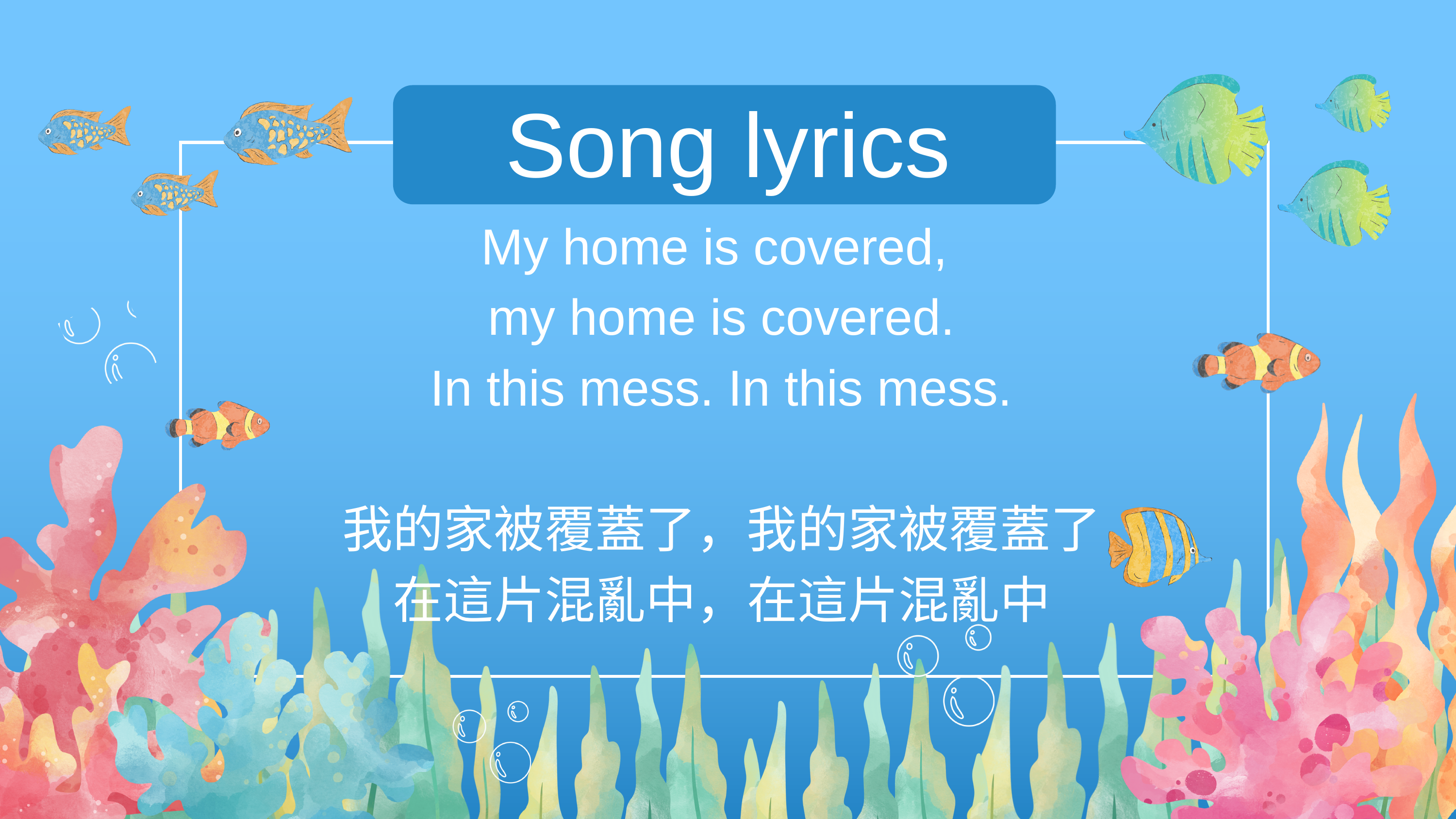

Song lyrics

My home is covered,
my home is covered.
In this mess. In this mess.

我的家被覆蓋了，我的家被覆蓋了
在這片混亂中，在這片混亂中